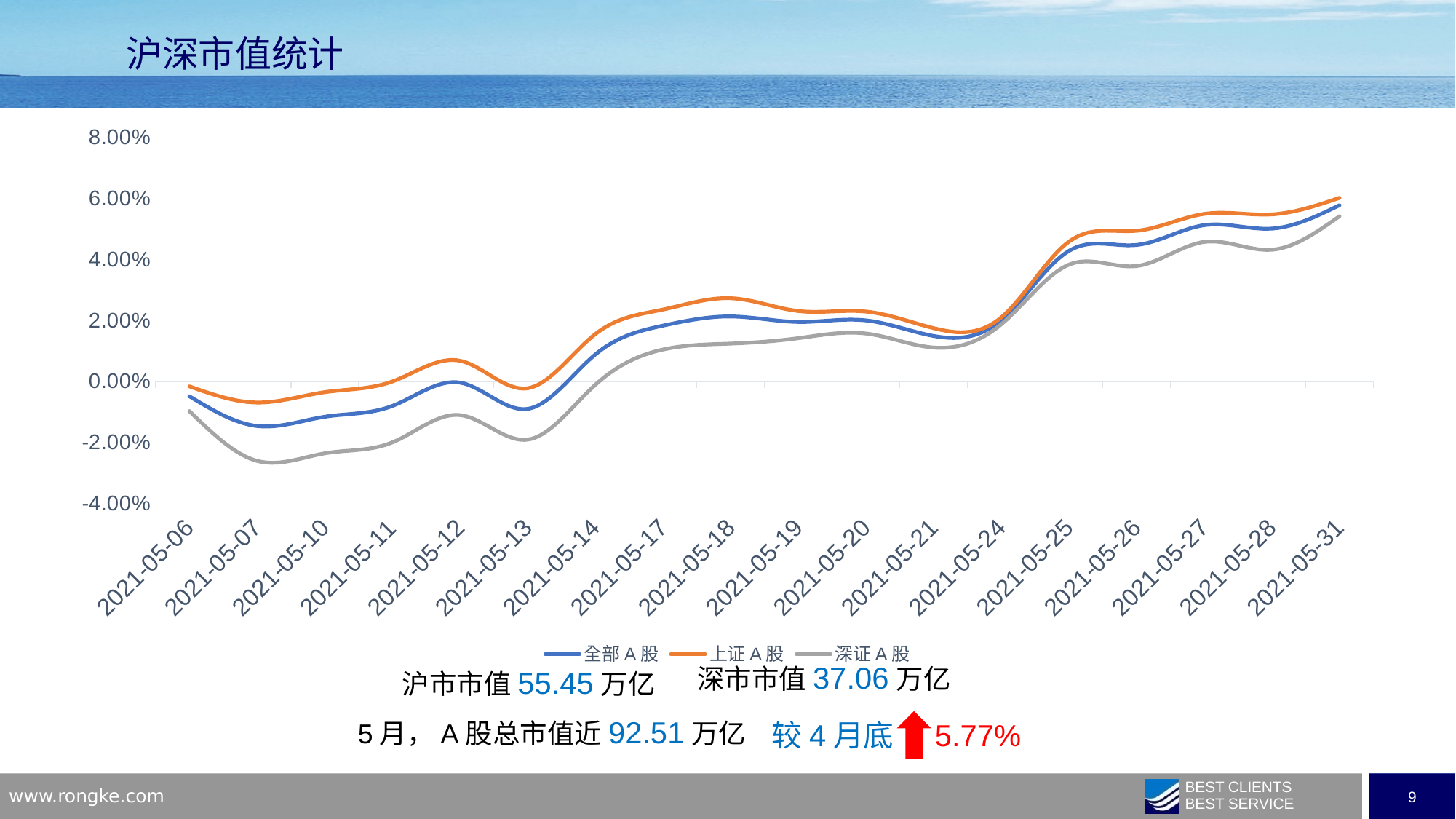

沪深市值统计

### Chart

| Category | 全部A股 | 上证A股 | 深证A股 |
|---|---|---|---|
| 2021-05-06 | -0.004917840068038415 | -0.0016609090879853294 | -0.009762714955004137 |
| 2021-05-07 | -0.014649370602076606 | -0.006970526781679198 | -0.02607209858983872 |
| 2021-05-10 | -0.011623377398622403 | -0.0035714231476465796 | -0.023601128924262804 |
| 2021-05-11 | -0.008088495392812534 | -6.454118881371596e-05 | -0.02002459549908031 |
| 2021-05-12 | -0.00042812421726046157 | 0.006729090218175138 | -0.011074898340274086 |
| 2021-05-13 | -0.009042922207778914 | -0.0022737394992474735 | -0.019112476493916564 |
| 2021-05-14 | 0.00879868396956085 | 0.015484445254487555 | -0.001146776081011991 |
| 2021-05-17 | 0.01824364068616191 | 0.02350747113273255 | 0.010413385732640945 |
| 2021-05-18 | 0.02125319662326719 | 0.02723309867639756 | 0.012357743085111839 |
| 2021-05-19 | 0.019452350462316748 | 0.02302942261101415 | 0.01413124690555434 |
| 2021-05-20 | 0.01996415558890119 | 0.02284862055645176 | 0.015673345630321522 |
| 2021-05-21 | 0.01486927747859701 | 0.01742714559172387 | 0.0110642993991239 |
| 2021-05-24 | 0.020015306454683524 | 0.02092118634563156 | 0.018667756970996097 |
| 2021-05-25 | 0.0427240860399134 | 0.04575546943742825 | 0.03821472634352063 |
| 2021-05-26 | 0.044682545536635754 | 0.0493259675854556 | 0.03777518427792592 |
| 2021-05-27 | 0.051159047542569835 | 0.05484417269329689 | 0.045677208839991046 |
| 2021-05-28 | 0.05004163802583683 | 0.05469406559819667 | 0.04312088052535512 |
| 2021-05-31 | 0.057681773293248195 | 0.06009631154541495 | 0.054090006745788344 |
深市市值37.06万亿
沪市市值55.45万亿
5月，A股总市值近92.51万亿
  较4月底     5.77%